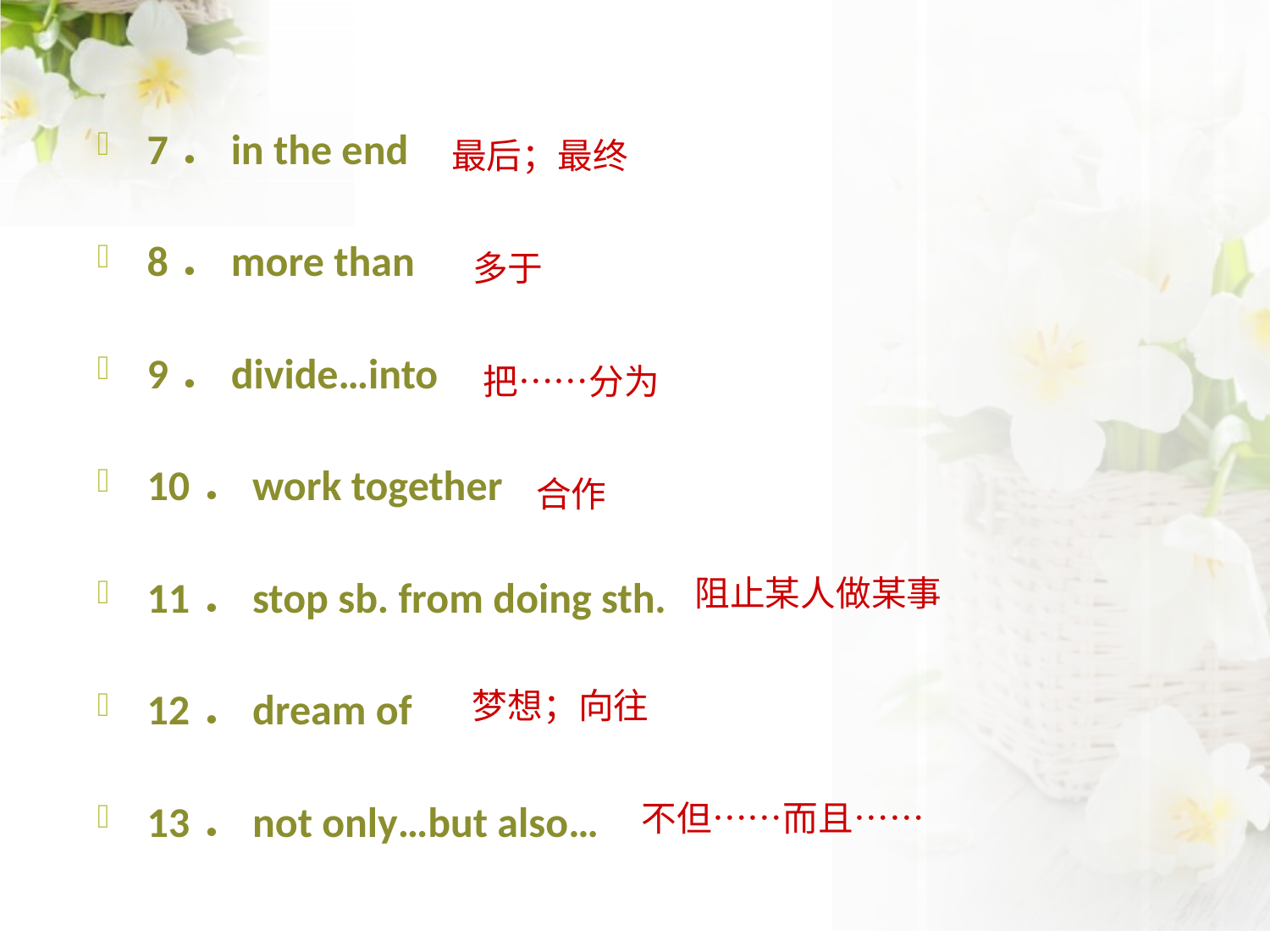

7．in the end

8．more than

9．divide…into

10．work together

11．stop sb. from doing sth.

12．dream of

13．not only…but also…
最后；最终
多于
把……分为
合作
 阻止某人做某事
梦想；向往
不但……而且……